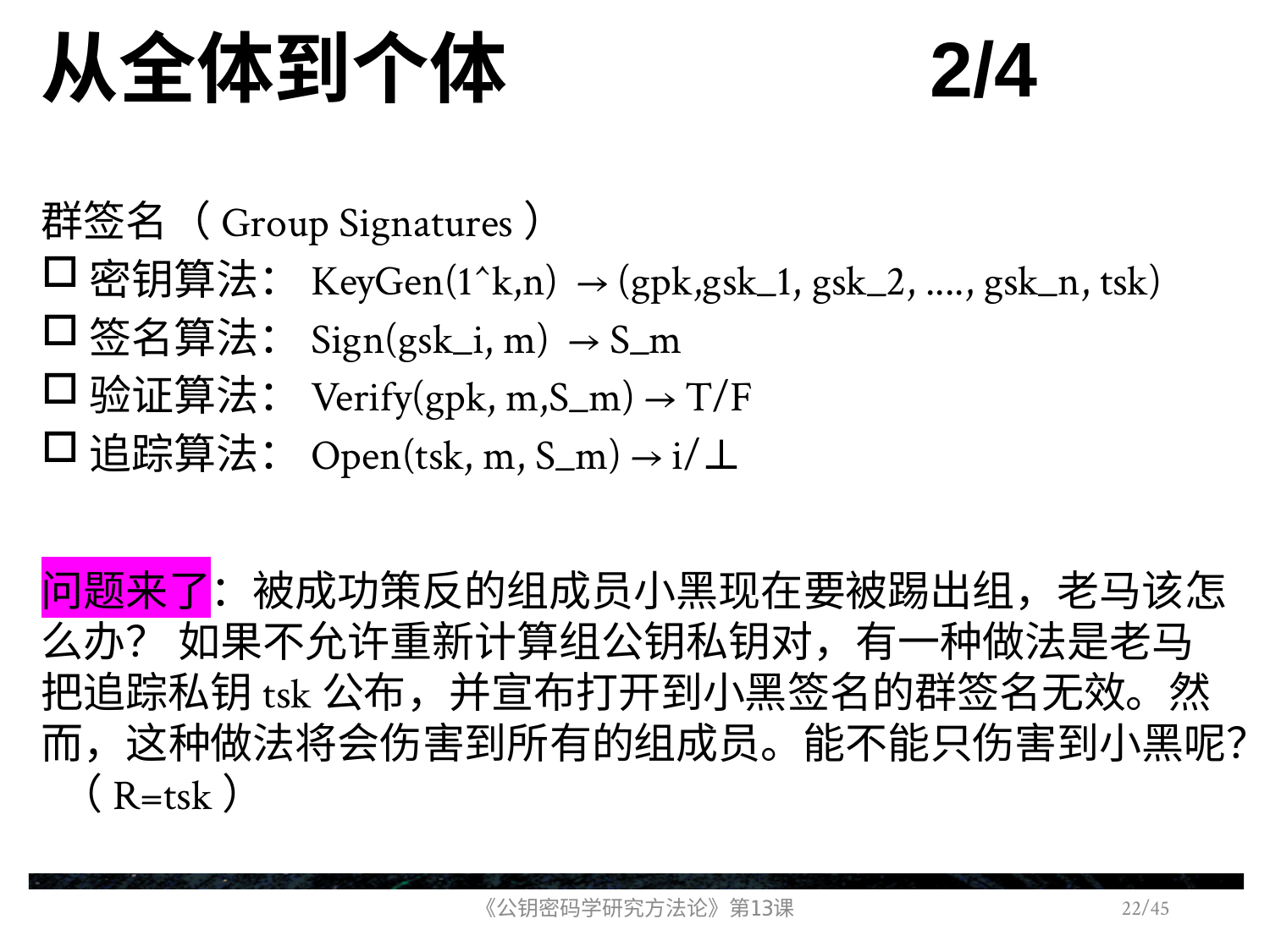

# 从全体到个体                       2/4
群签名（Group Signatures）
密钥算法：KeyGen(1^k,n)  → (gpk,gsk_1, gsk_2, ...., gsk_n, tsk)
签名算法：Sign(gsk_i, m)  → S_m
验证算法：Verify(gpk, m,S_m) → T/F
追踪算法：Open(tsk, m, S_m) → i/⊥

问题来了：被成功策反的组成员小黑现在要被踢出组，老马该怎么办？ 如果不允许重新计算组公钥私钥对，有一种做法是老马把追踪私钥tsk公布，并宣布打开到小黑签名的群签名无效。然而，这种做法将会伤害到所有的组成员。能不能只伤害到小黑呢？  （R=tsk）
《公钥密码学研究方法论》第13课
22/45